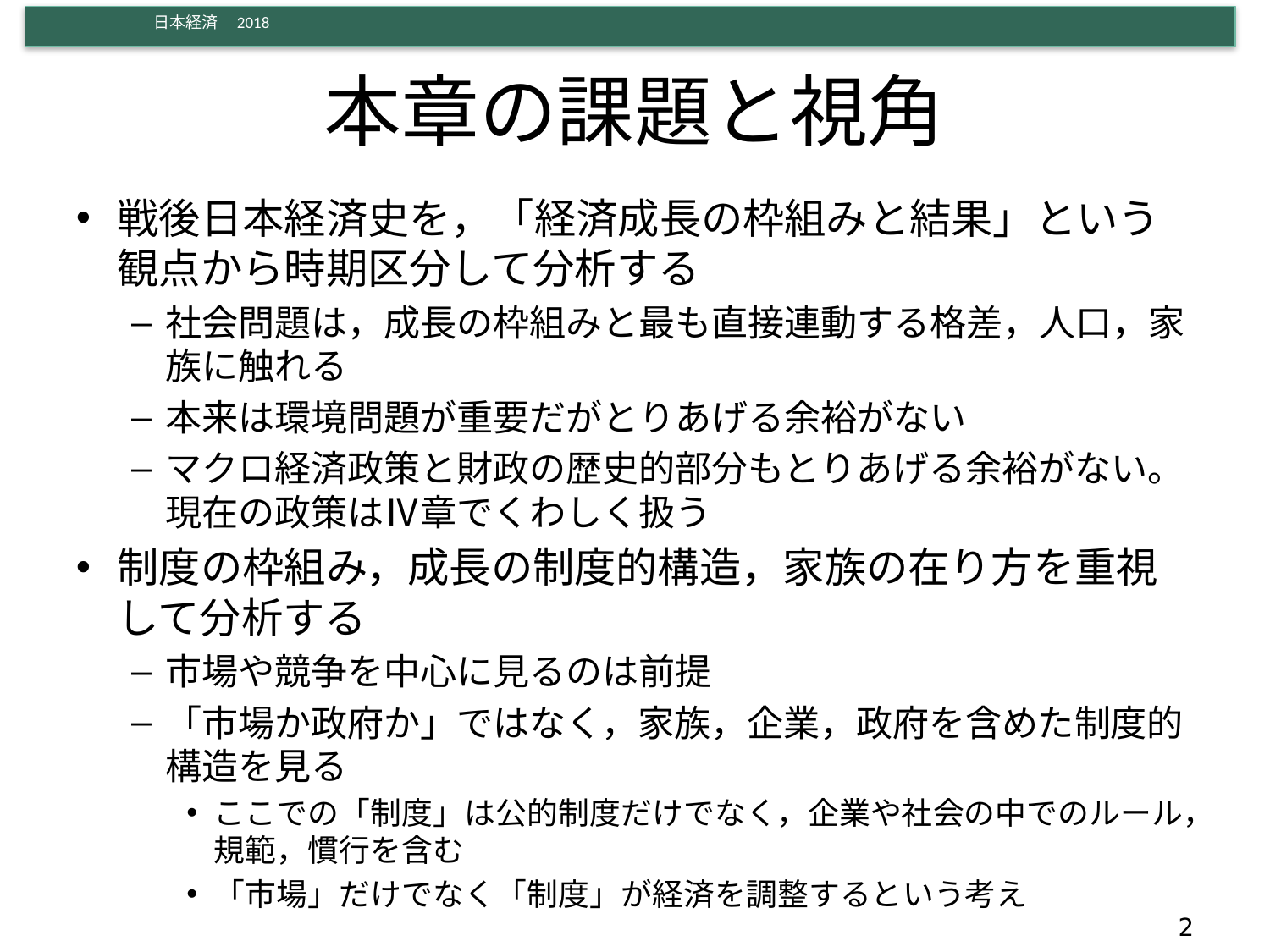

# 本章の課題と視角
戦後日本経済史を，「経済成長の枠組みと結果」という観点から時期区分して分析する
社会問題は，成長の枠組みと最も直接連動する格差，人口，家族に触れる
本来は環境問題が重要だがとりあげる余裕がない
マクロ経済政策と財政の歴史的部分もとりあげる余裕がない。現在の政策はⅣ章でくわしく扱う
制度の枠組み，成長の制度的構造，家族の在り方を重視して分析する
市場や競争を中心に見るのは前提
「市場か政府か」ではなく，家族，企業，政府を含めた制度的構造を見る
ここでの「制度」は公的制度だけでなく，企業や社会の中でのルール，規範，慣行を含む
「市場」だけでなく「制度」が経済を調整するという考え

2